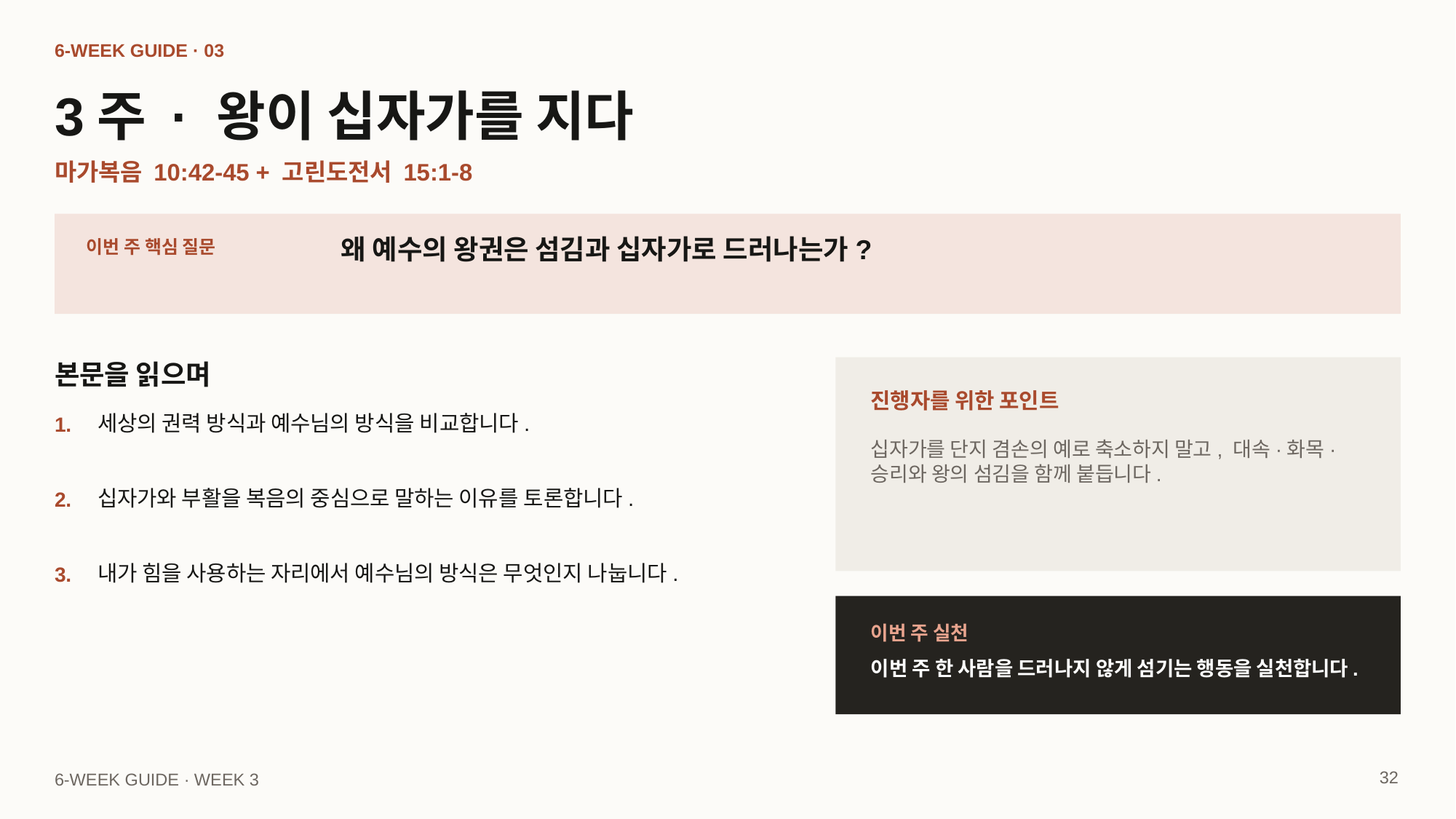

6-WEEK GUIDE · 03
3주 · 왕이 십자가를 지다
마가복음 10:42-45 + 고린도전서 15:1-8

왜 예수의 왕권은 섬김과 십자가로 드러나는가?
이번 주 핵심 질문
본문을 읽으며

진행자를 위한 포인트
세상의 권력 방식과 예수님의 방식을 비교합니다.
1.
십자가를 단지 겸손의 예로 축소하지 말고, 대속·화목·승리와 왕의 섬김을 함께 붙듭니다.
십자가와 부활을 복음의 중심으로 말하는 이유를 토론합니다.
2.
내가 힘을 사용하는 자리에서 예수님의 방식은 무엇인지 나눕니다.
3.

이번 주 실천
이번 주 한 사람을 드러나지 않게 섬기는 행동을 실천합니다.
32
6-WEEK GUIDE · WEEK 3